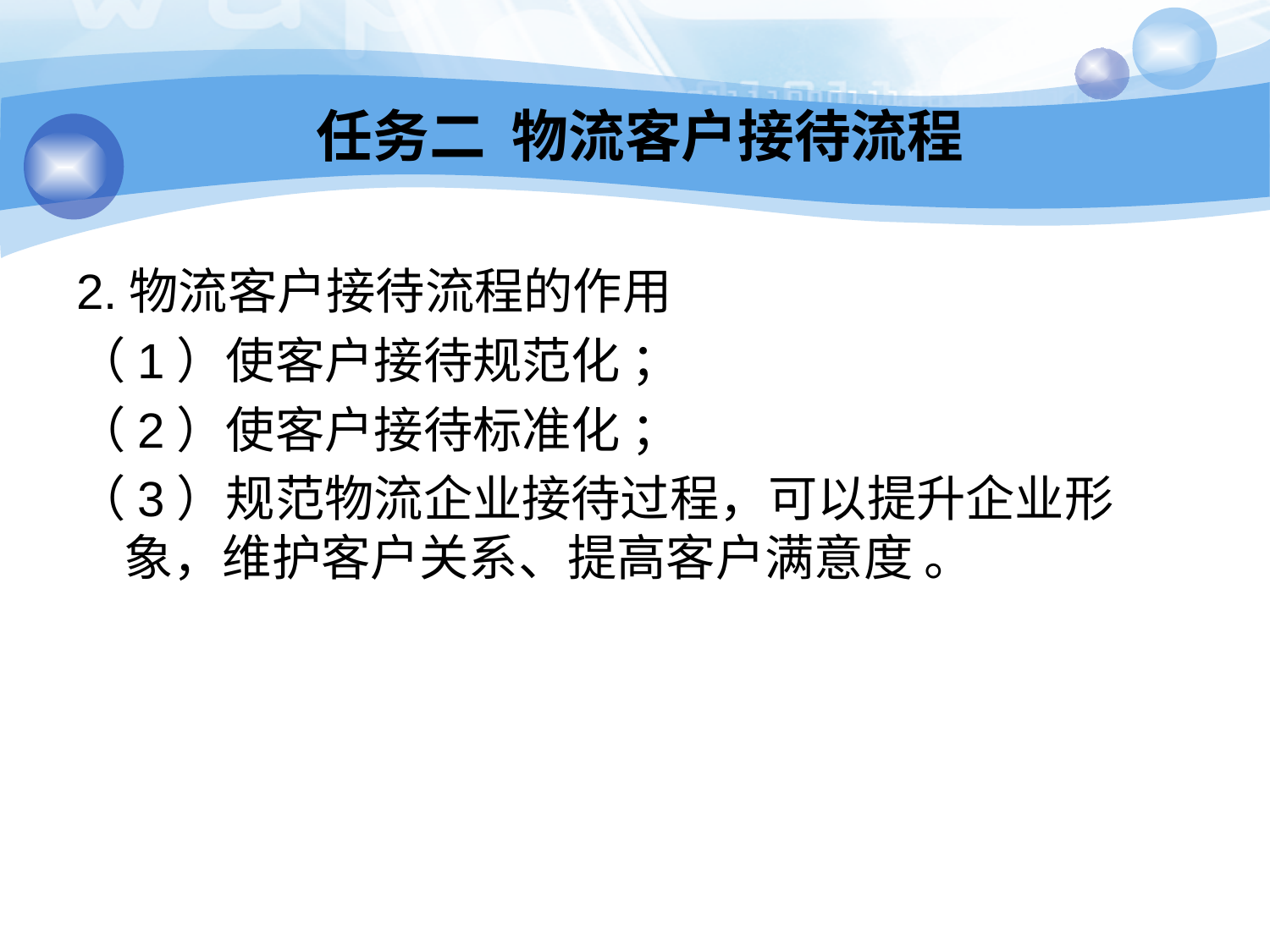

# 任务二  物流客户接待流程
2.物流客户接待流程的作用
（1）使客户接待规范化 ；
（2）使客户接待标准化 ；
（3）规范物流企业接待过程，可以提升企业形象，维护客户关系、提高客户满意度 。